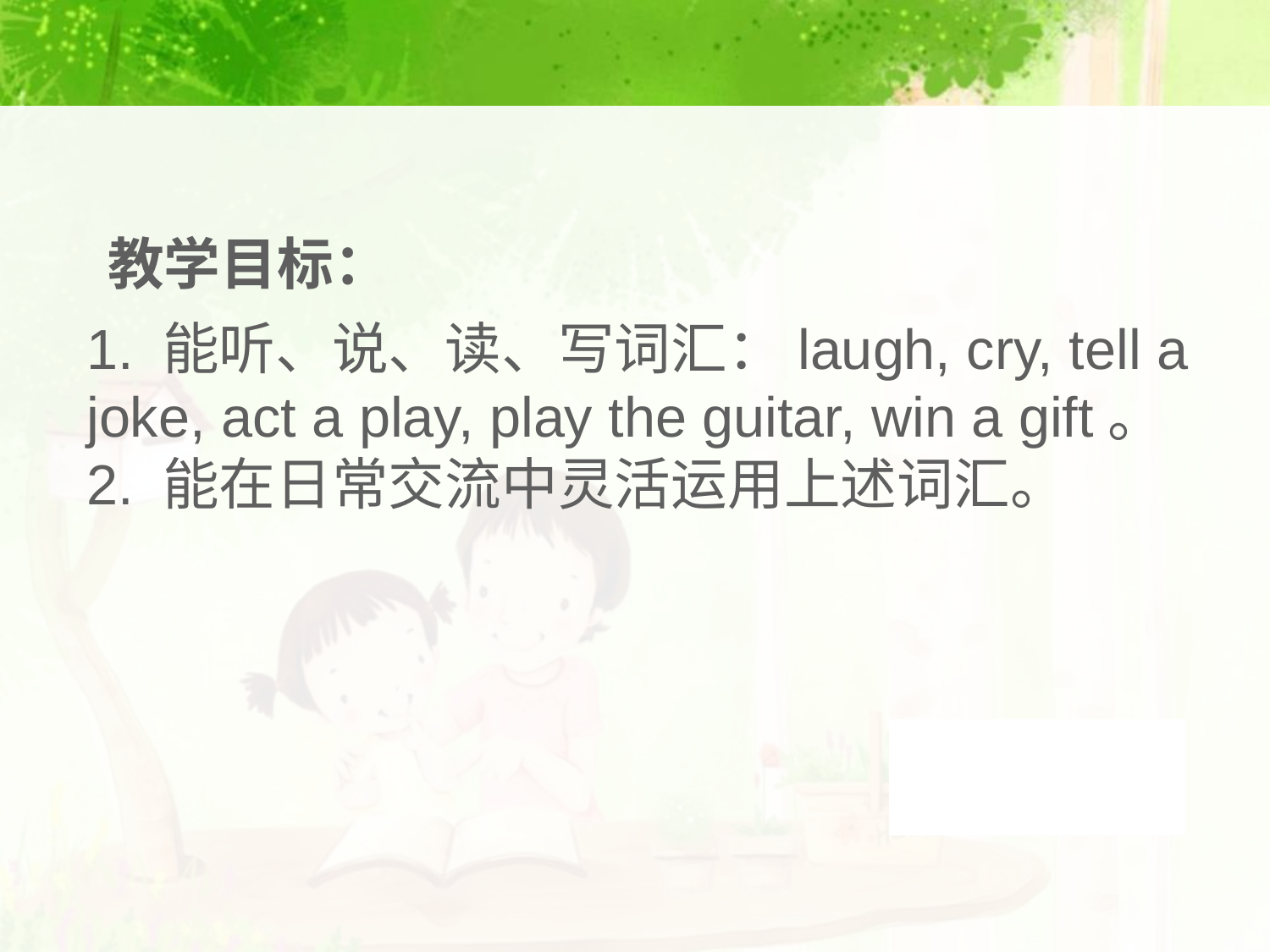

教学目标：
1. 能听、说、读、写词汇：laugh, cry, tell a joke, act a play, play the guitar, win a gift。
2. 能在日常交流中灵活运用上述词汇。